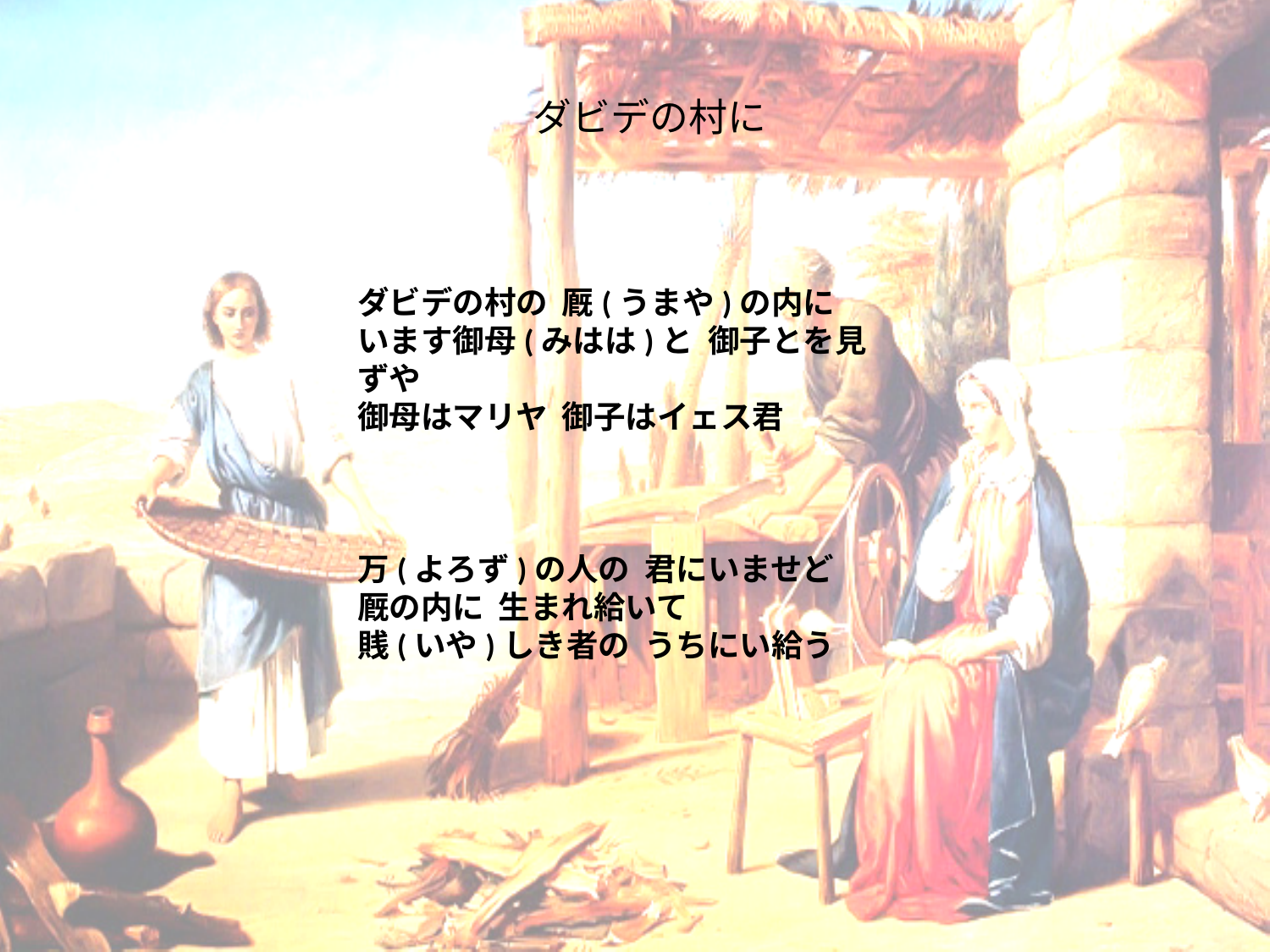

# ダビデの村に
ダビデの村の  厩(うまや)の内に
います御母(みはは)と  御子とを見ずや
御母はマリヤ  御子はイェス君

万(よろず)の人の  君にいませど
厩の内に  生まれ給いて
賎(いや)しき者の  うちにい給う